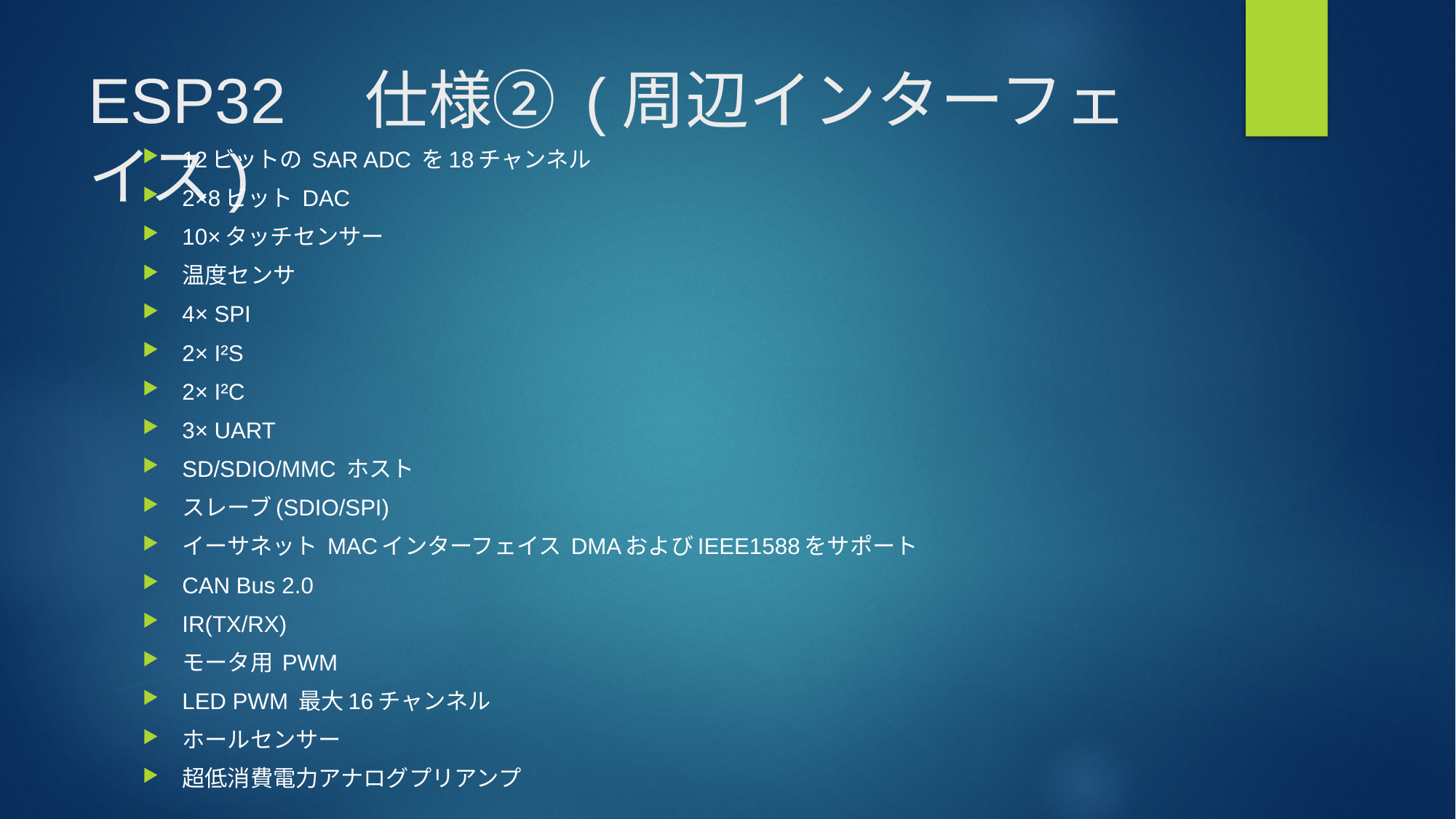

# ESP32　仕様② (周辺インターフェイス)
12ビットの SAR ADC を18チャンネル
2×8ビット DAC
10×タッチセンサー
温度センサ
4× SPI
2× I²S
2× I²C
3× UART
SD/SDIO/MMC ホスト
スレーブ(SDIO/SPI)
イーサネット MACインターフェイス DMAおよびIEEE1588をサポート
CAN Bus 2.0
IR(TX/RX)
モータ用 PWM
LED PWM 最大16チャンネル
ホールセンサー
超低消費電力アナログプリアンプ